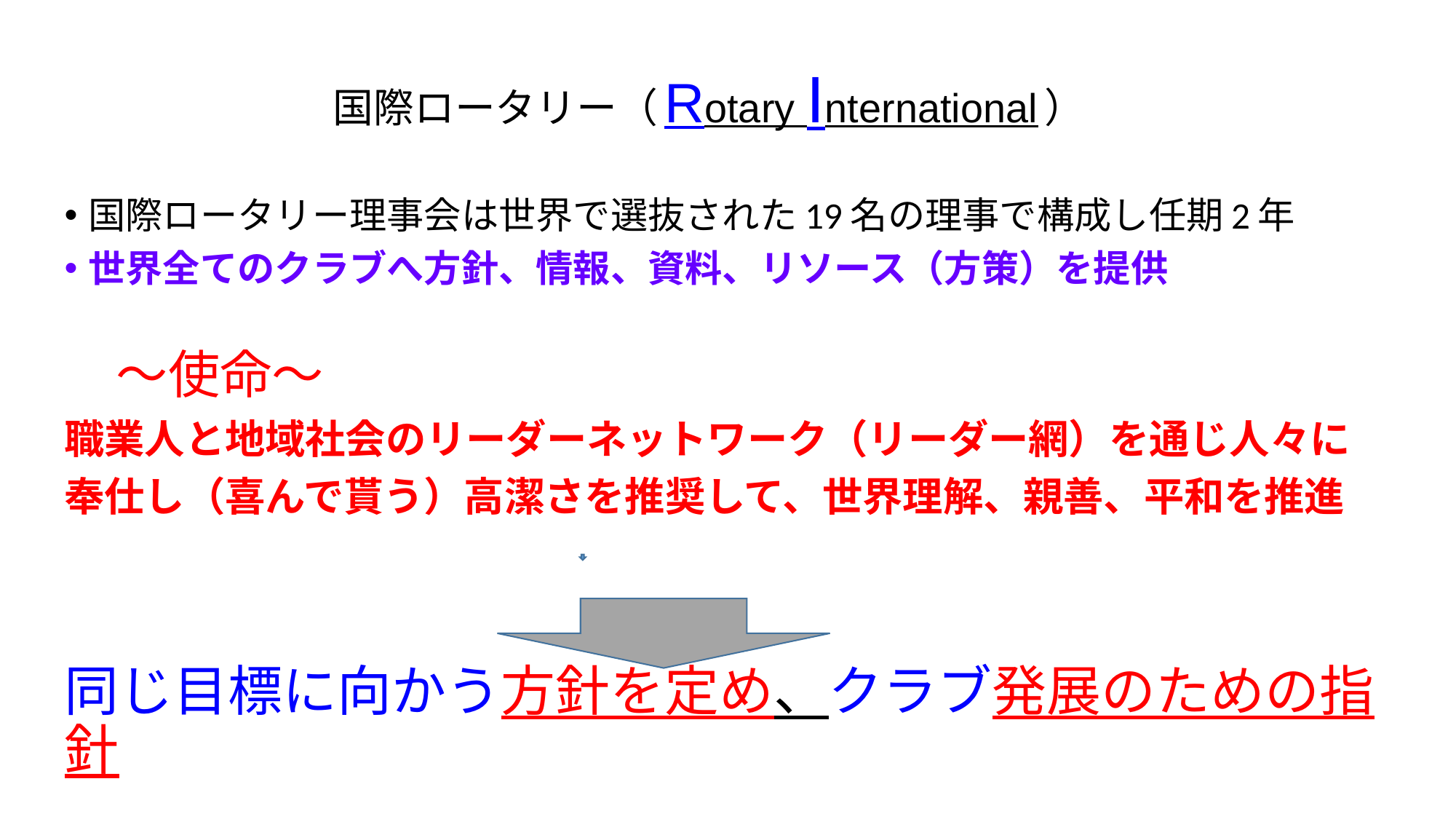

国際ロータリー（Rotary International）
国際ロータリー理事会は世界で選抜された19名の理事で構成し任期2年
世界全てのクラブへ方針、情報、資料、リソース（方策）を提供

　～使命～
職業人と地域社会のリーダーネットワーク（リーダー網）を通じ人々に
奉仕し（喜んで貰う）高潔さを推奨して、世界理解、親善、平和を推進

# 同じ目標に向かう方針を定め、クラブ発展のための指針